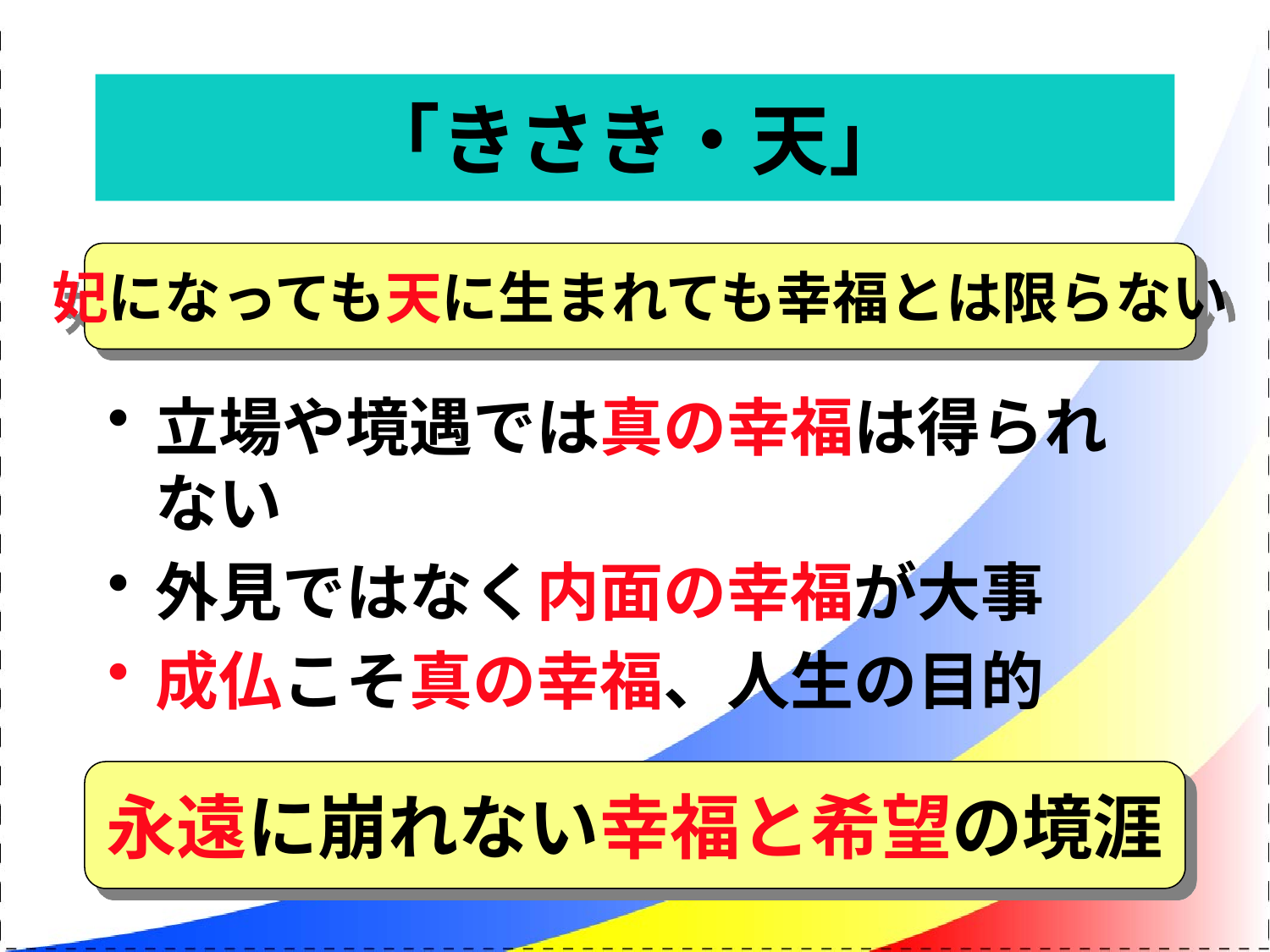

# 「きさき・天」
妃になっても天に生まれても幸福とは限らない
立場や境遇では真の幸福は得られない
外見ではなく内面の幸福が大事
成仏こそ真の幸福、人生の目的
永遠に崩れない幸福と希望の境涯